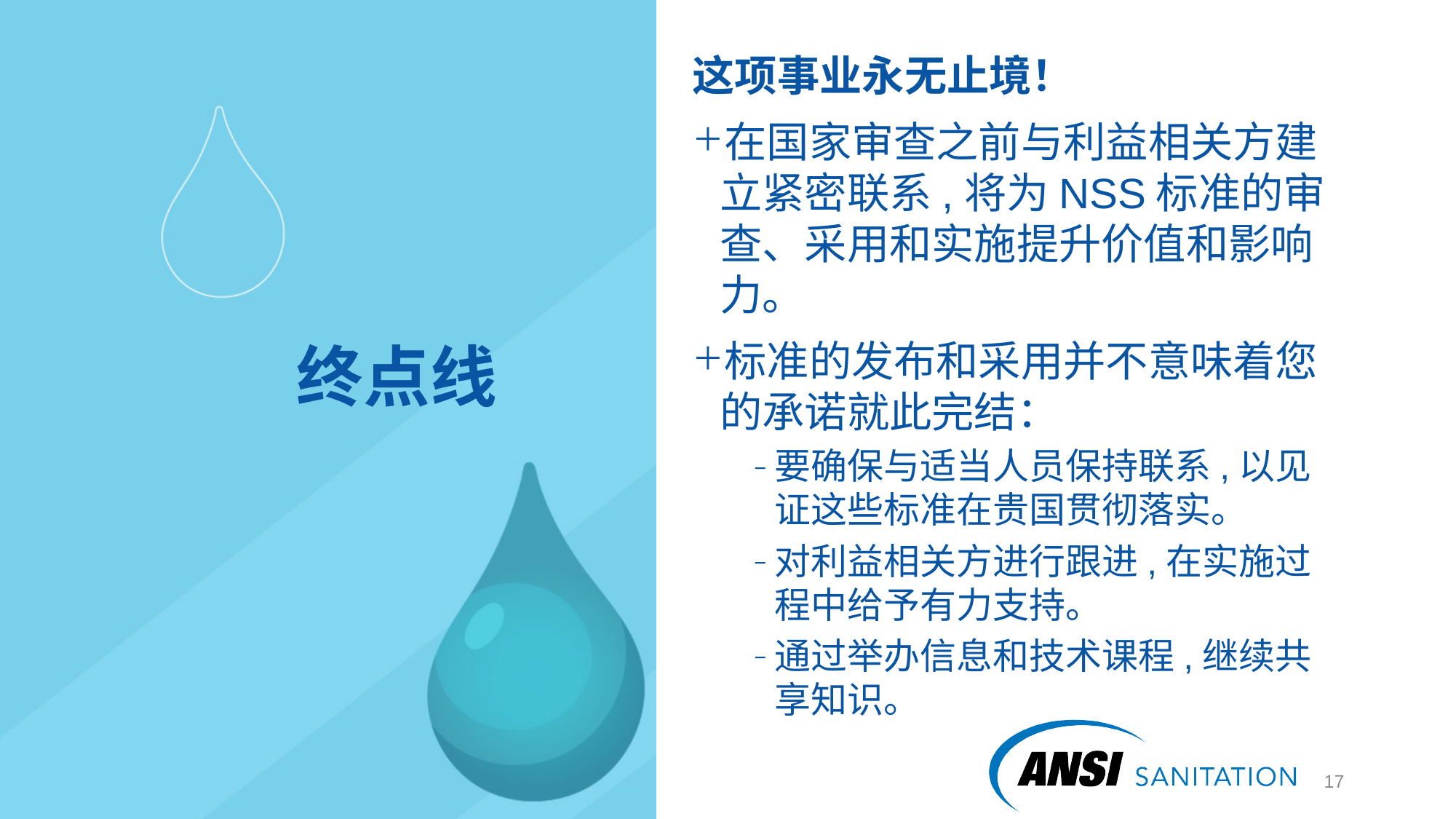

这项事业永无止境！
在国家审查之前与利益相关方建立紧密联系,将为NSS标准的审查、采用和实施提升价值和影响力。
标准的发布和采用并不意味着您的承诺就此完结：
要确保与适当人员保持联系,以见证这些标准在贵国贯彻落实。
对利益相关方进行跟进,在实施过程中给予有力支持。
通过举办信息和技术课程,继续共享知识。
# 终点线
17